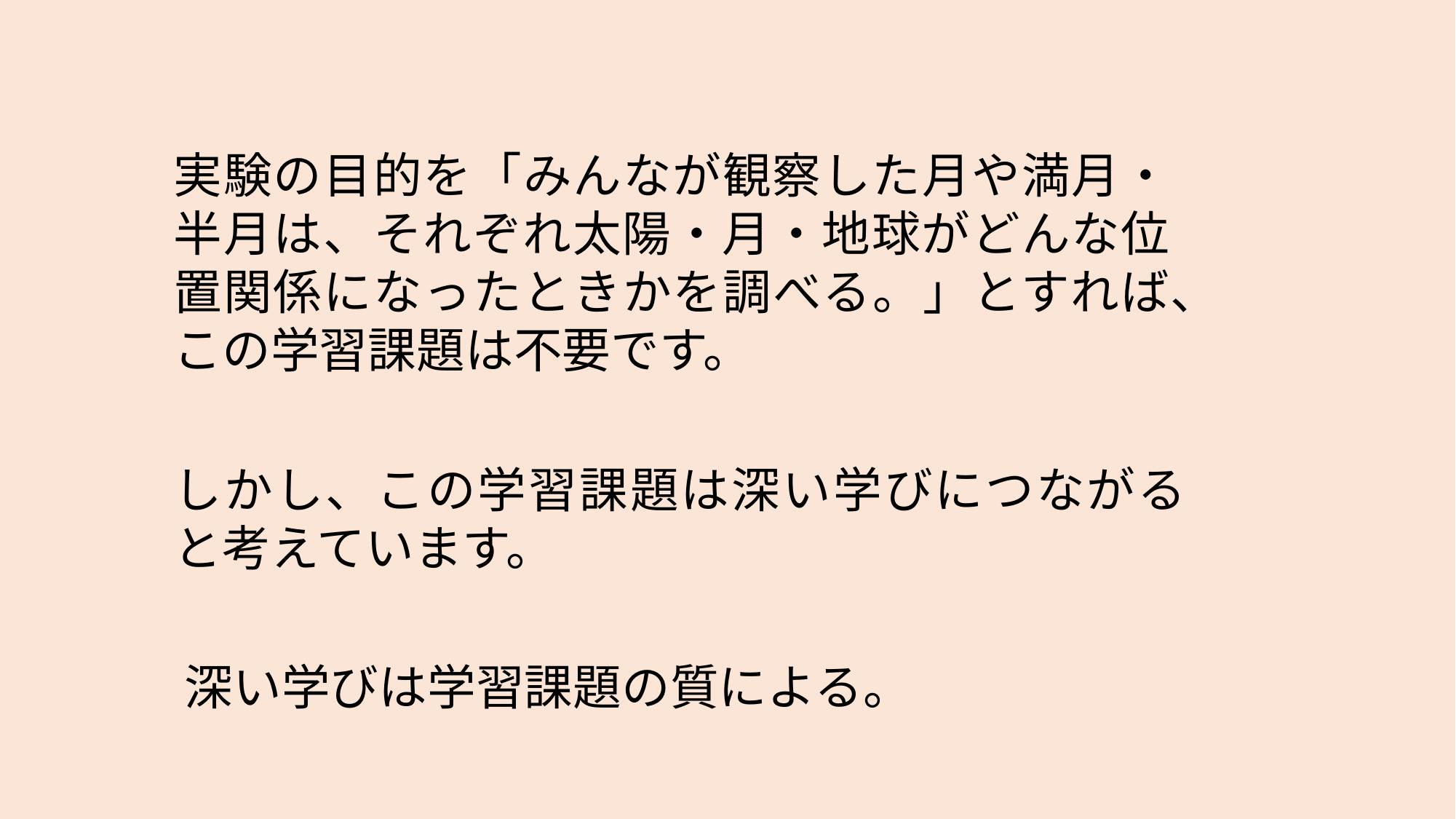

実験の目的を「みんなが観察した月や満月・半月は、それぞれ太陽・月・地球がどんな位置関係になったときかを調べる。」とすれば、この学習課題は不要です。
しかし、この学習課題は深い学びにつながると考えています。
深い学びは学習課題の質による。